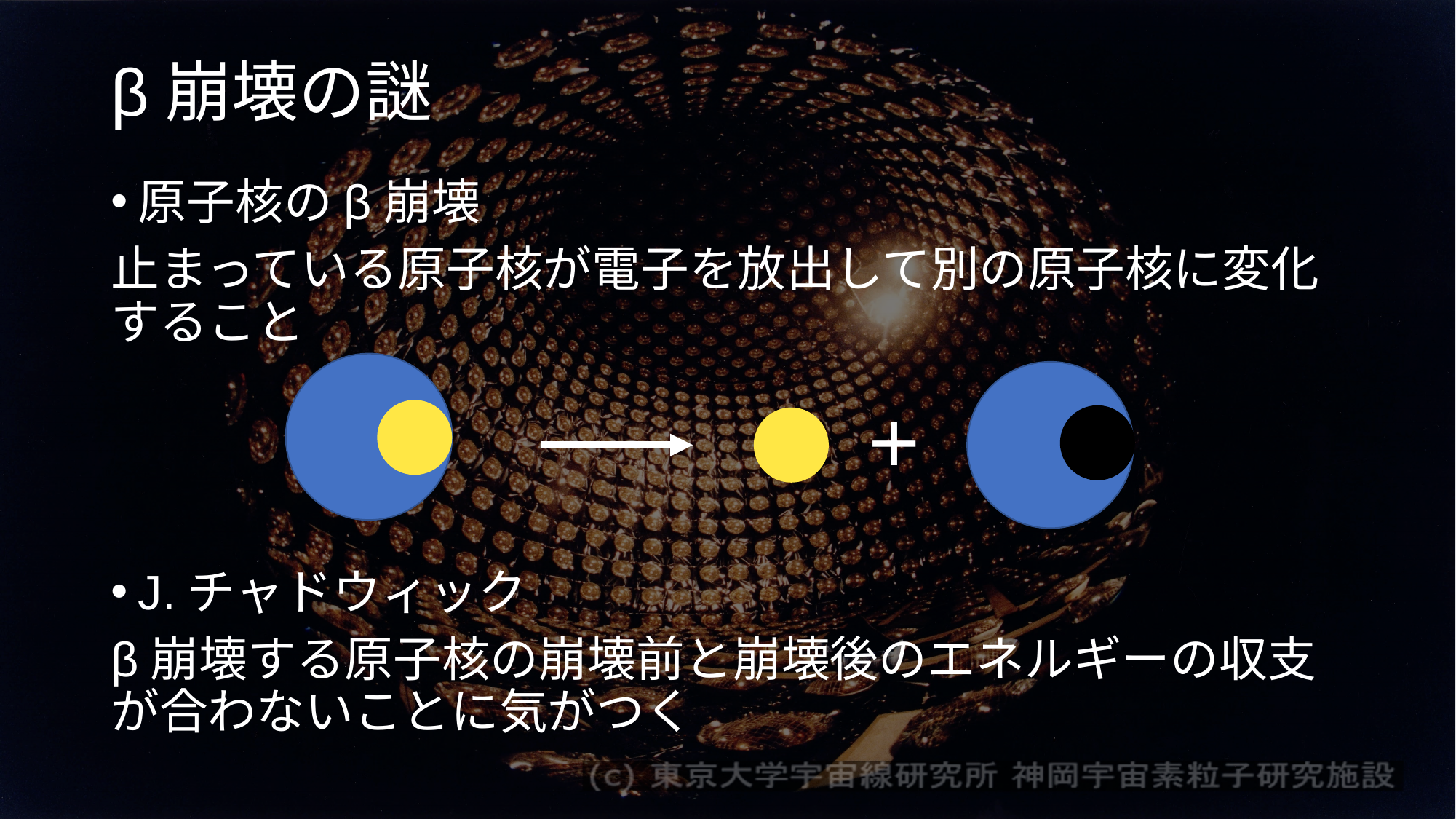

# β崩壊の謎
原子核のβ崩壊
止まっている原子核が電子を放出して別の原子核に変化すること

J.チャドウィック
β崩壊する原子核の崩壊前と崩壊後のエネルギーの収支が合わないことに気がつく

＋